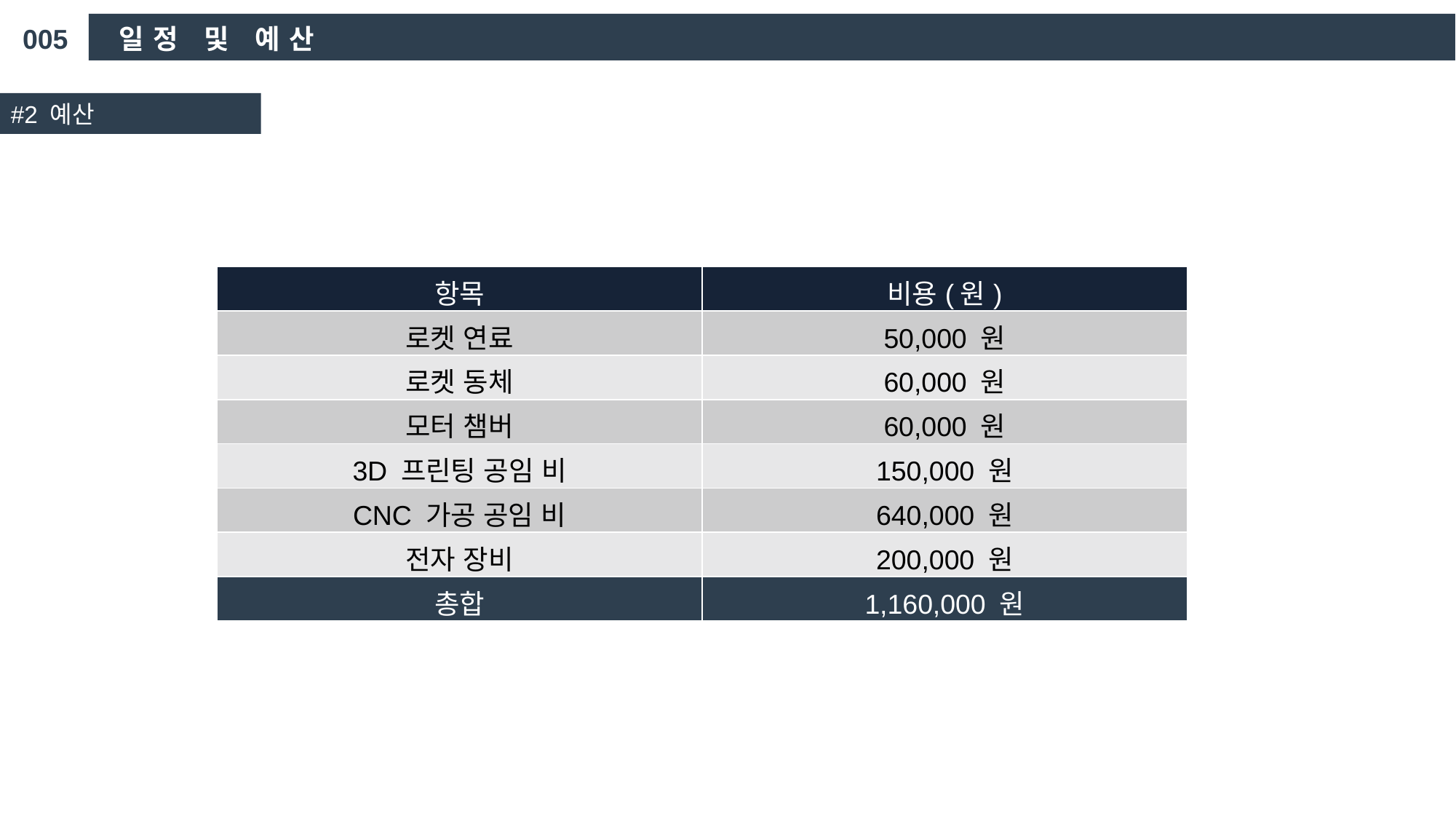

005
일정 및 예산
#2 예산
| 항목 | 비용(원) |
| --- | --- |
| 로켓 연료 | 50,000 원 |
| 로켓 동체 | 60,000 원 |
| 모터 챔버 | 60,000 원 |
| 3D 프린팅 공임 비 | 150,000 원 |
| CNC 가공 공임 비 | 640,000 원 |
| 전자 장비 | 200,000 원 |
| 총합 | 1,160,000 원 |